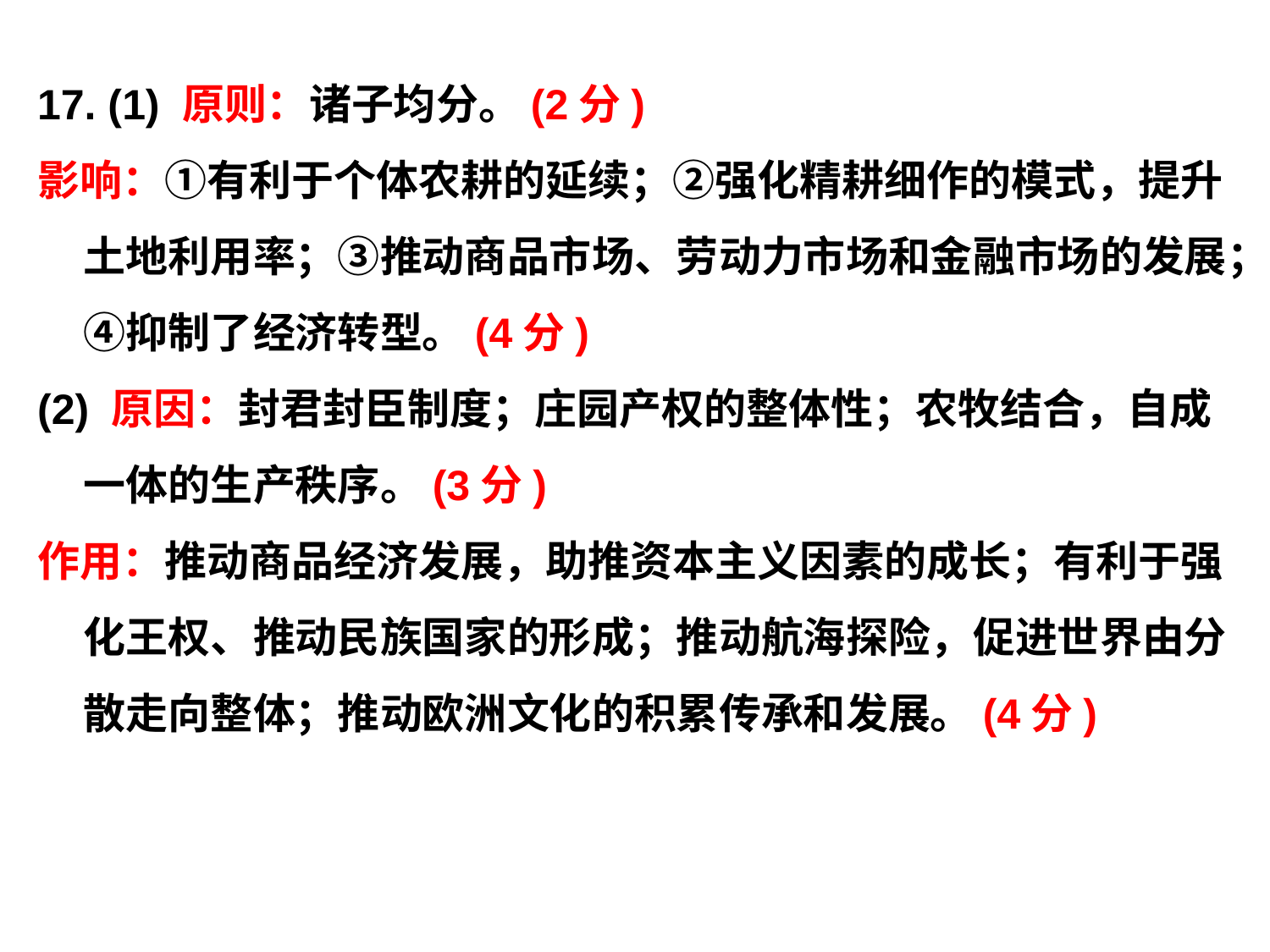

17. (1) 原则：诸子均分。(2分)
影响：①有利于个体农耕的延续；②强化精耕细作的模式，提升土地利用率；③推动商品市场、劳动力市场和金融市场的发展；④抑制了经济转型。(4分)
(2) 原因：封君封臣制度；庄园产权的整体性；农牧结合，自成一体的生产秩序。(3分)
作用：推动商品经济发展，助推资本主义因素的成长；有利于强化王权、推动民族国家的形成；推动航海探险，促进世界由分散走向整体；推动欧洲文化的积累传承和发展。(4分)